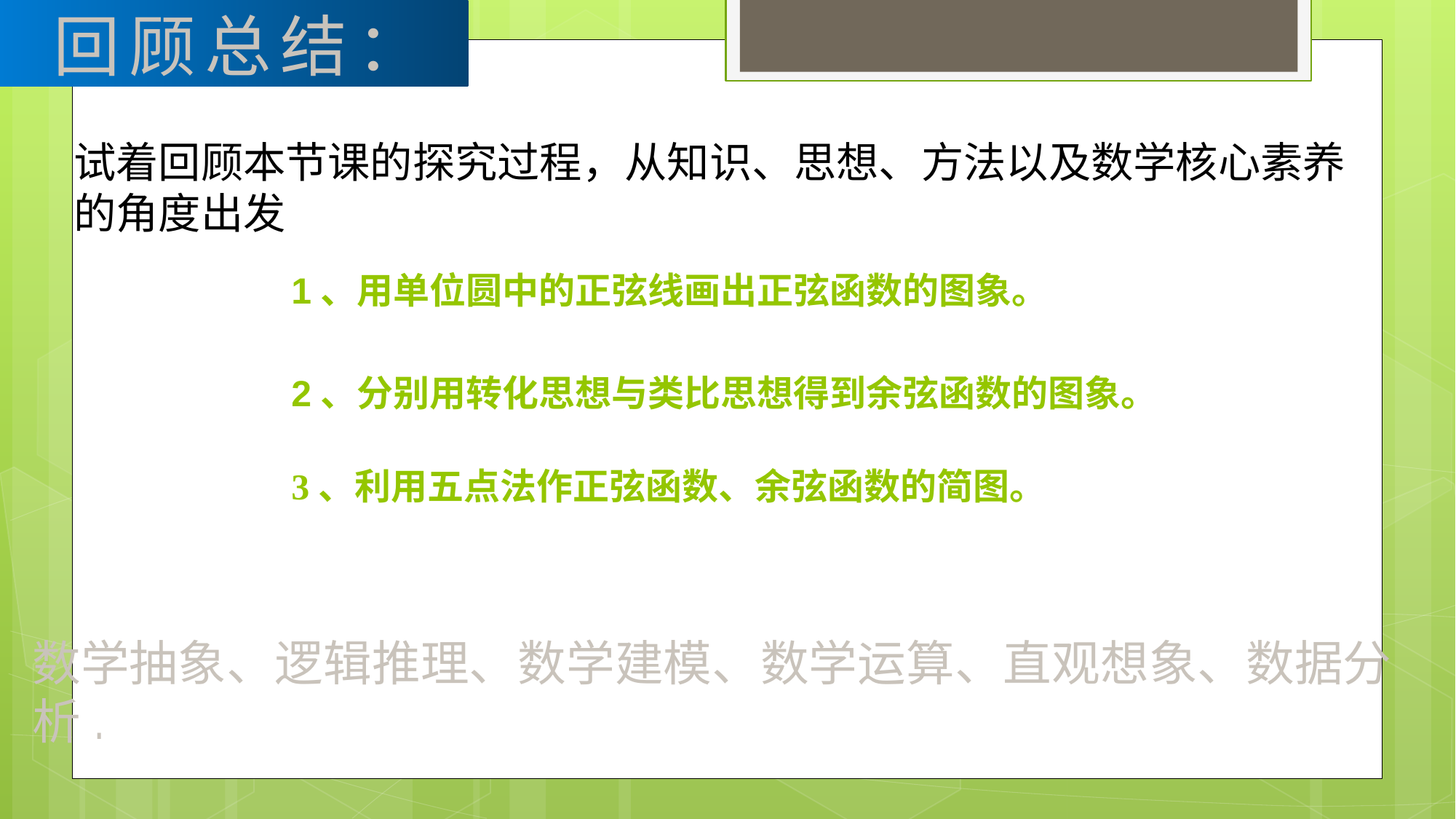

回顾总结：
试着回顾本节课的探究过程，从知识、思想、方法以及数学核心素养的角度出发
1、用单位圆中的正弦线画出正弦函数的图象。
2、分别用转化思想与类比思想得到余弦函数的图象。

3、利用五点法作正弦函数、余弦函数的简图。
数学抽象、逻辑推理、数学建模、数学运算、直观想象、数据分析.